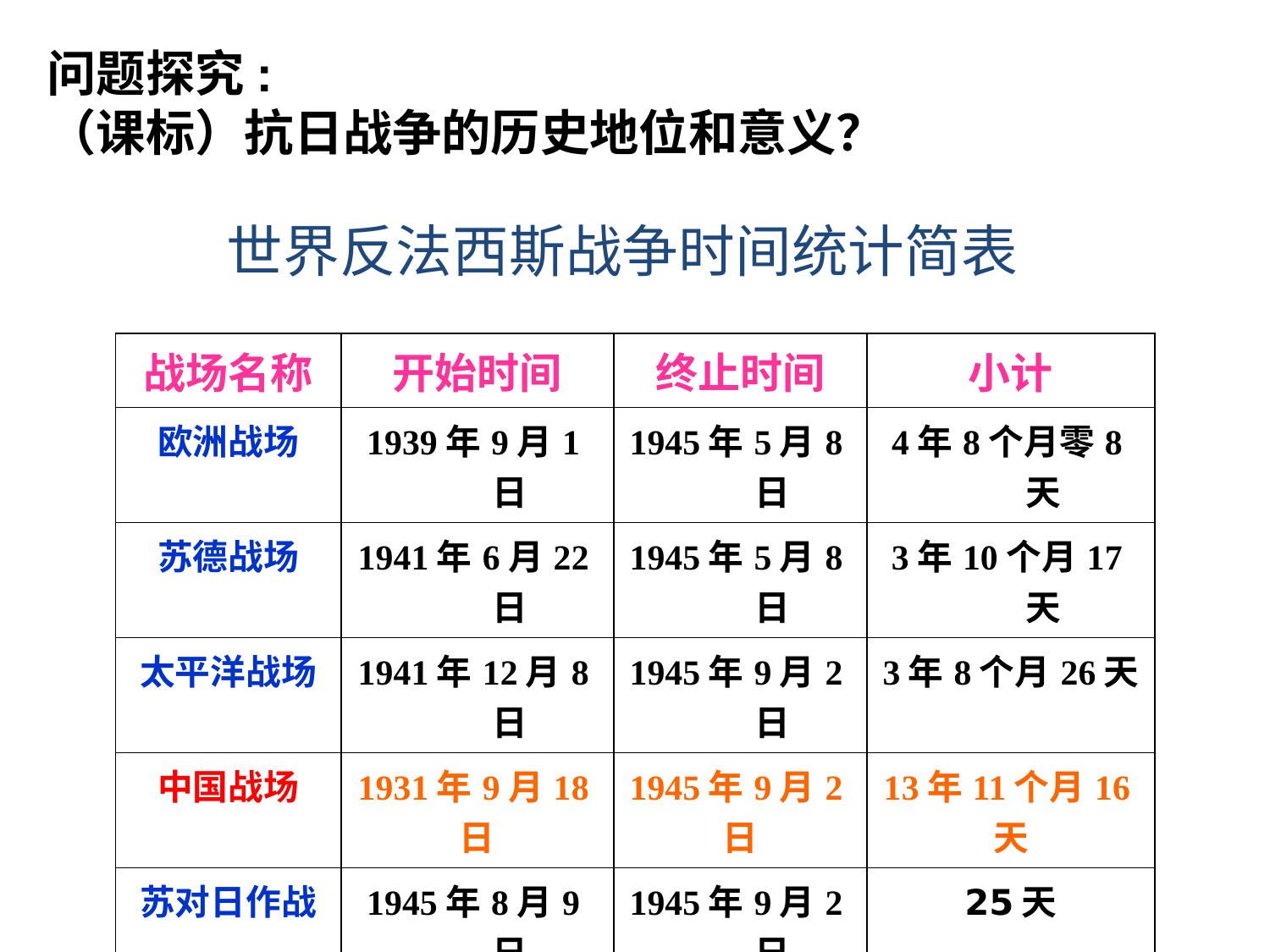

问题探究:
（课标）抗日战争的历史地位和意义？
世界反法西斯战争时间统计简表
| 战场名称 | 开始时间 | 终止时间 | 小计 |
| --- | --- | --- | --- |
| 欧洲战场 | 1939年9月1日 | 1945年5月8日 | 4年8个月零8天 |
| 苏德战场 | 1941年6月22日 | 1945年5月8日 | 3年10个月17天 |
| 太平洋战场 | 1941年12月8日 | 1945年9月2日 | 3年8个月26天 |
| 中国战场 | 1931年9月18日 | 1945年9月2日 | 13年11个月16天 |
| 苏对日作战 | 1945年8月9日 | 1945年9月2日 | 25天 |